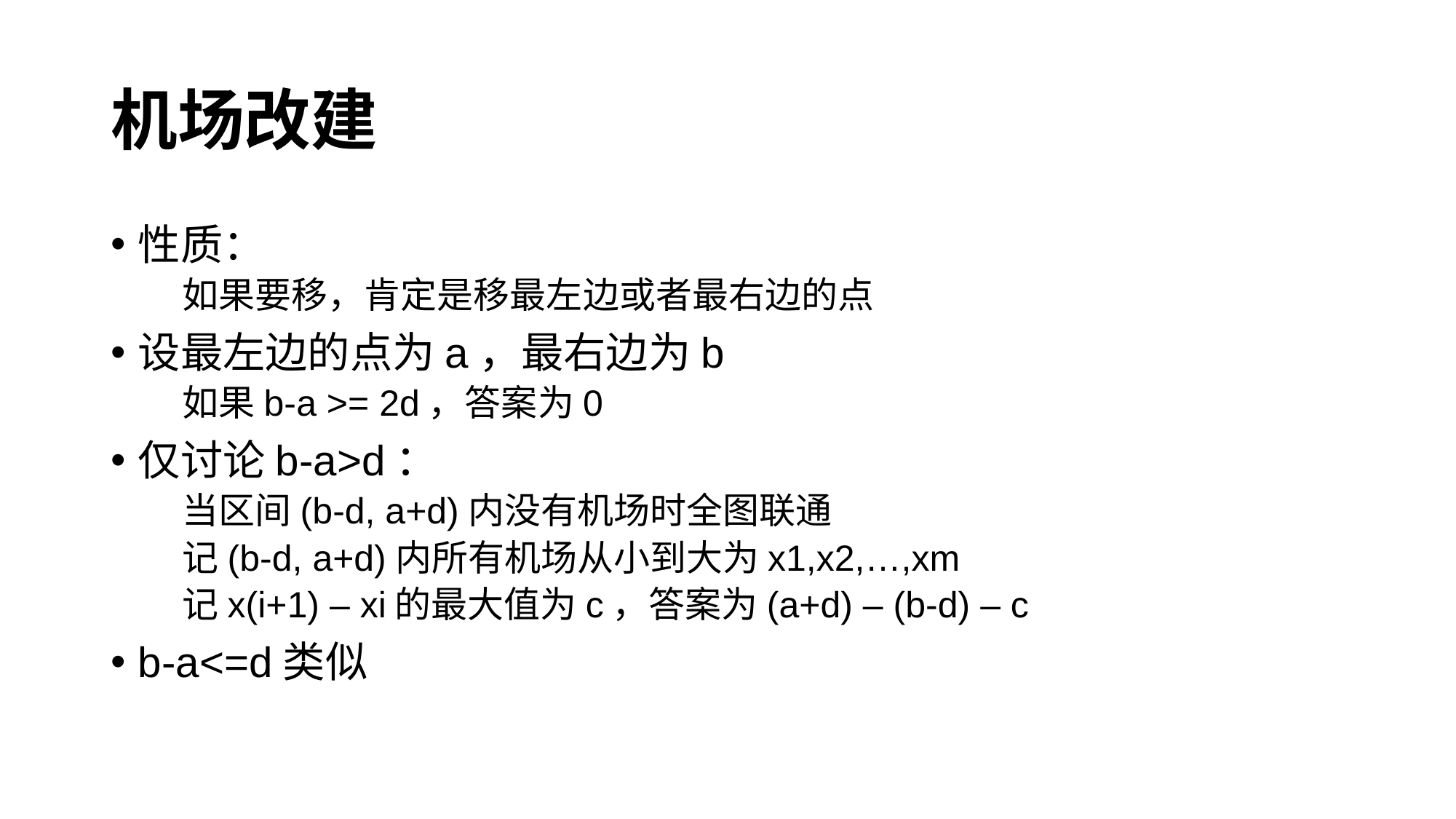

# 机场改建
性质：
 如果要移，肯定是移最左边或者最右边的点
设最左边的点为a，最右边为b
 如果b-a >= 2d，答案为0
仅讨论b-a>d：
 当区间(b-d, a+d)内没有机场时全图联通
 记(b-d, a+d)内所有机场从小到大为x1,x2,…,xm
 记x(i+1) – xi的最大值为c，答案为(a+d) – (b-d) – c
b-a<=d类似